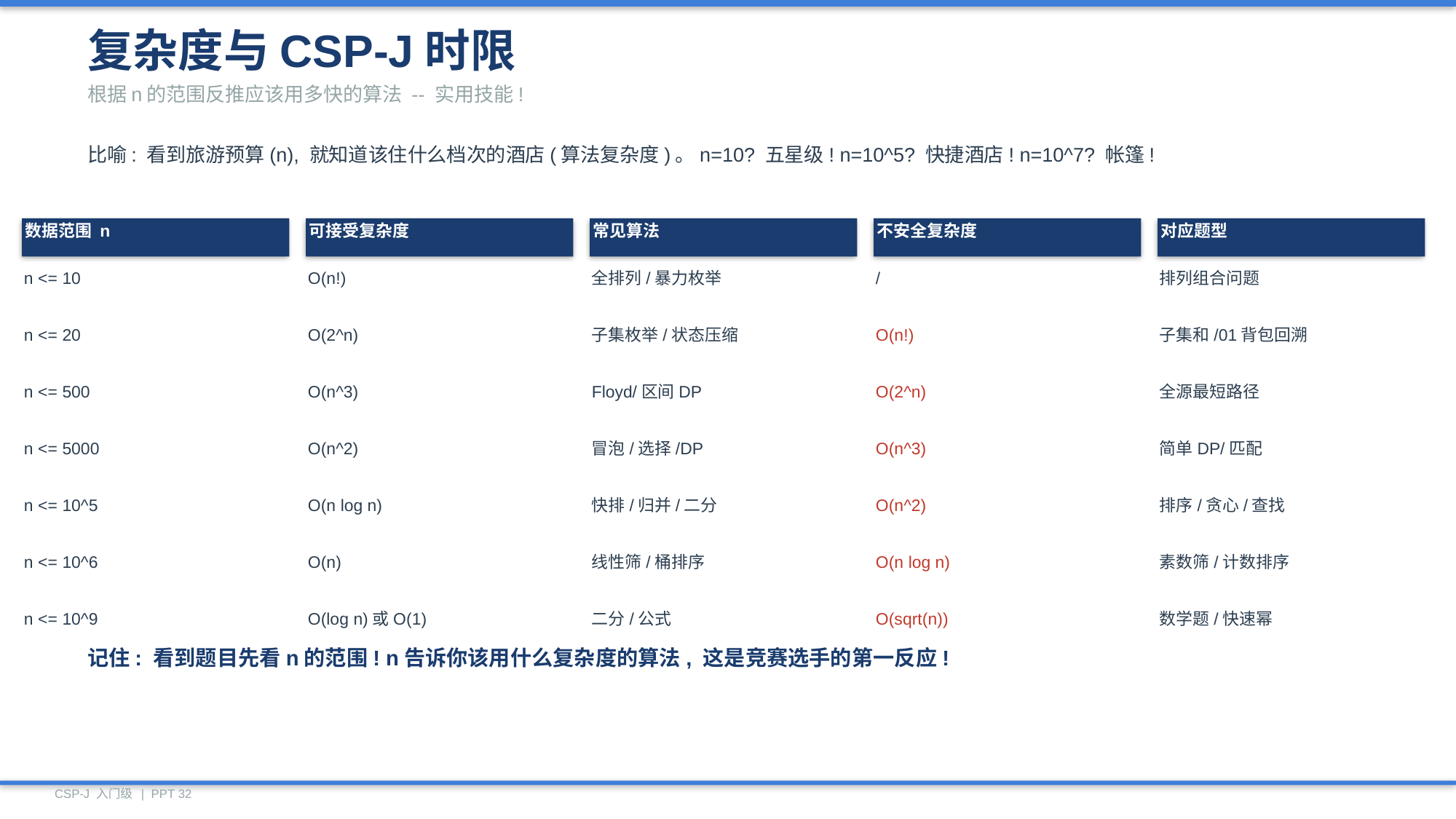

复杂度与CSP-J时限
根据n的范围反推应该用多快的算法 -- 实用技能!
比喻: 看到旅游预算(n), 就知道该住什么档次的酒店(算法复杂度)。n=10? 五星级! n=10^5? 快捷酒店! n=10^7? 帐篷!

数据范围 n
可接受复杂度
常见算法
不安全复杂度
对应题型
n <= 10
O(n!)
全排列/暴力枚举
/
排列组合问题
n <= 20
O(2^n)
子集枚举/状态压缩
O(n!)
子集和/01背包回溯
n <= 500
O(n^3)
Floyd/区间DP
O(2^n)
全源最短路径
n <= 5000
O(n^2)
冒泡/选择/DP
O(n^3)
简单DP/匹配
n <= 10^5
O(n log n)
快排/归并/二分
O(n^2)
排序/贪心/查找
n <= 10^6
O(n)
线性筛/桶排序
O(n log n)
素数筛/计数排序
n <= 10^9
O(log n)或O(1)
二分/公式
O(sqrt(n))
数学题/快速幂
记住: 看到题目先看n的范围! n告诉你该用什么复杂度的算法, 这是竞赛选手的第一反应!

CSP-J 入门级  |  PPT 32